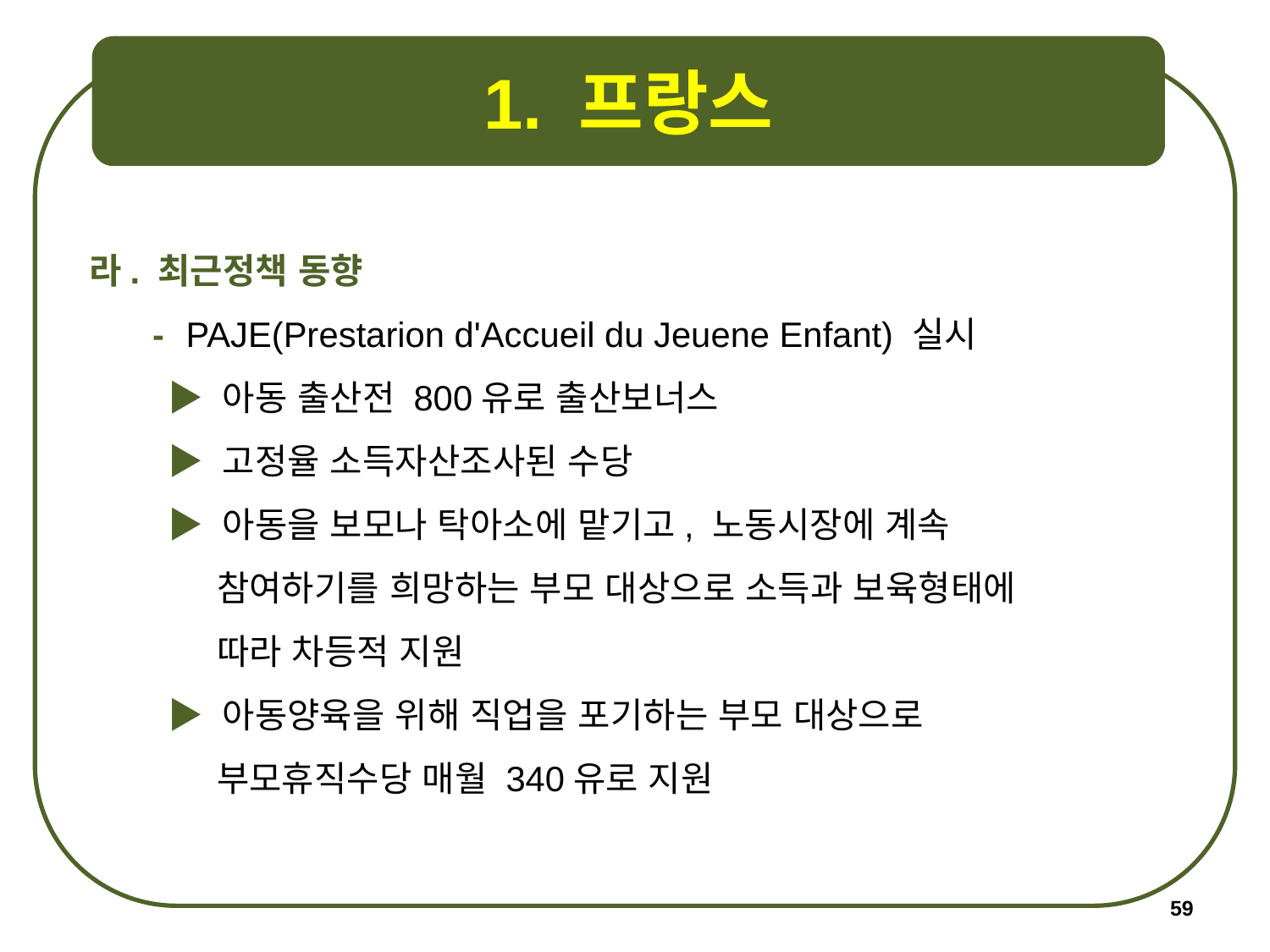

1. 프랑스
라. 최근정책 동향
- -PAJE(Prestarion d'Accueil du Jeuene Enfant) 실시
        ▶ 아동 출산전 800유로 출산보너스
        ▶ 고정율 소득자산조사된 수당
        ▶ 아동을 보모나 탁아소에 맡기고, 노동시장에 계속
            참여하기를 희망하는 부모 대상으로 소득과 보육형태에
            따라 차등적 지원
        ▶ 아동양육을 위해 직업을 포기하는 부모 대상으로
            부모휴직수당 매월 340유로 지원
59